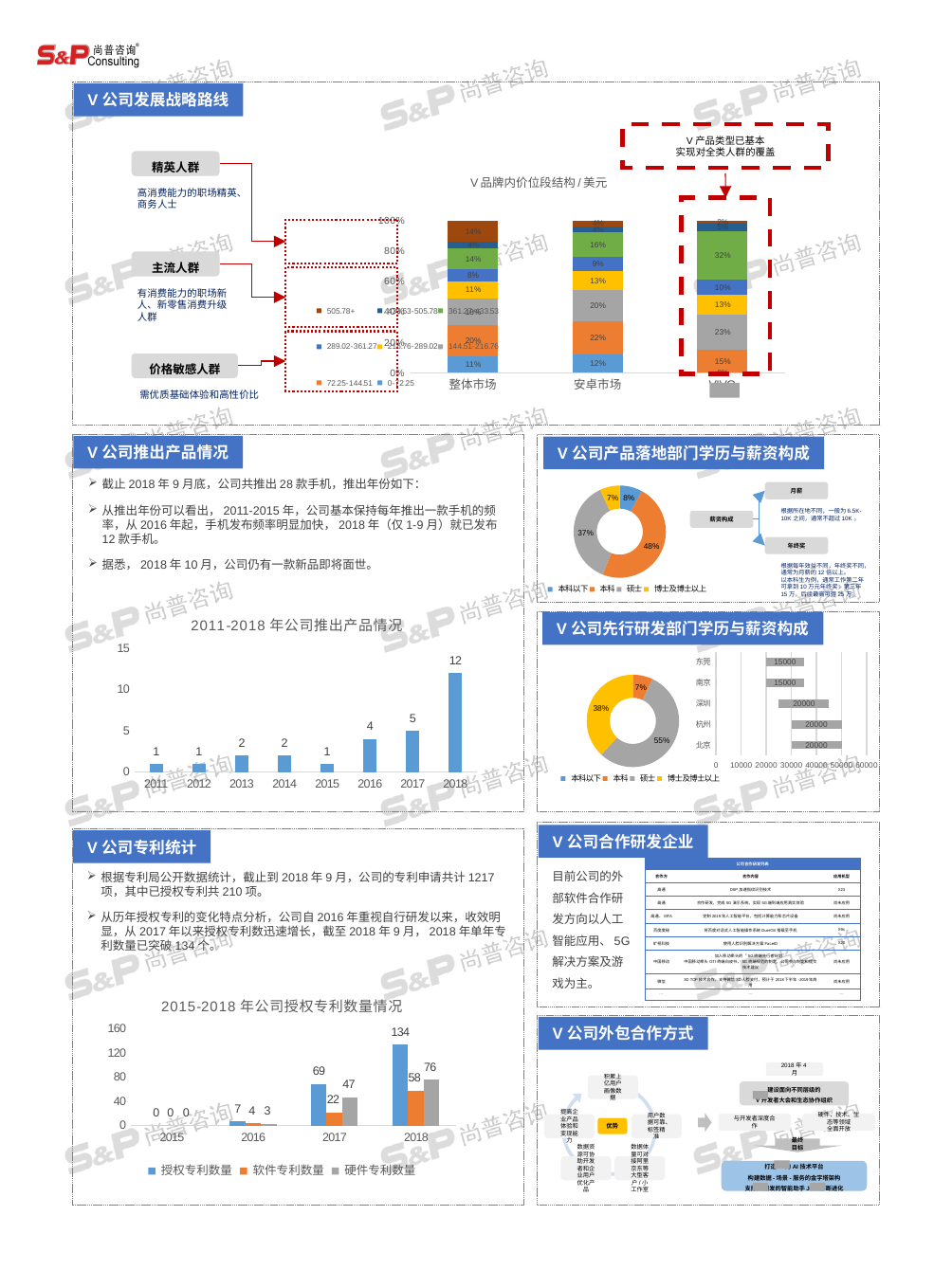

V公司发展战略路线
V产品类型已基本
实现对全类人群的覆盖
精英人群

### Chart: V品牌内价位段结构/美元

| Category | 0-72.25 | 72.25-144.51 | 144.51-216.76 | 216.76-289.02 | 289.02-361.27 | 361.27-433.53 | 433.53-505.78 | 505.78+ |
|---|---|---|---|---|---|---|---|---|
| 整体市场 | 0.11 | 0.2 | 0.18 | 0.11 | 0.08 | 0.14 | 0.04 | 0.14 |
| 安卓市场 | 0.12 | 0.22 | 0.2 | 0.13 | 0.09 | 0.16 | 0.04 | 0.04 |
| VIVO | 0.0 | 0.15 | 0.23 | 0.13 | 0.1 | 0.32 | 0.05 | 0.02 |
高消费能力的职场精英、商务人士

主流人群

有消费能力的职场新人、新零售消费升级人群

价格敏感人群
需优质基础体验和高性价比

V公司推出产品情况
V公司产品落地部门学历与薪资构成
截止2018年9月底，公司共推出28款手机，推出年份如下：
从推出年份可以看出，2011-2015年，公司基本保持每年推出一款手机的频率，从2016年起，手机发布频率明显加快，2018年（仅1-9月）就已发布12款手机。
据悉，2018年10月，公司仍有一款新品即将面世。

### Chart

| Category | 研发人力 |
|---|---|
| 本科以下 | 0.08 |
| 本科 | 0.48 |
| 硕士 | 0.37 |
| 博士及博士以上 | 0.07 |
月薪
根据所在地不同，一般为6.5K-10K之间，通常不超过10K。
薪资构成
年终奖
根据每年效益不同，年终奖不同，通常为月薪的12倍以上。
以本科生为例，通常工作第二年可拿到10万元年终奖，第三年15万，后续最高可得25万。

### Chart: 2011-2018年公司推出产品情况

| Category | 授权专利数量 |
|---|---|
| 2011 | 1.0 |
| 2012 | 1.0 |
| 2013 | 2.0 |
| 2014 | 2.0 |
| 2015 | 1.0 |
| 2016 | 4.0 |
| 2017 | 5.0 |
| 2018 | 12.0 |
V公司先行研发部门学历与薪资构成

### Chart

| Category | 系列 1 | 系列 2 | 系列 3 |
|---|---|---|---|
| 北京 | 0.0 | 30000.0 | 20000.0 |
| 杭州 | 0.0 | 30000.0 | 20000.0 |
| 深圳 | 0.0 | 25000.0 | 20000.0 |
| 南京 | 0.0 | 20000.0 | 15000.0 |
| 东莞 | 0.0 | 20000.0 | 15000.0 |

### Chart

| Category | 研发人力 |
|---|---|
| 本科以下 | 0.0 |
| 本科 | 0.07 |
| 硕士 | 0.55 |
| 博士及博士以上 | 0.38 |
V公司合作研发企业

V公司专利统计
目前公司的外部软件合作研发方向以人工智能应用、5G解决方案及游戏为主。
| 公司合作研发列表 |  |  |
| --- | --- | --- |
| 合作方 | 合作内容 | 应用机型 |
| 高通 | DSP加速指纹识别技术 | X23 |
| 高通 | 合作研发，完成5G演示系统，实现5G端到端应用真实体验 | 尚未应用 |
| 高通、MTA | 定制2019年人工智能平台，包括计算能力和芯片设备 | 尚未应用 |
| 百度度秘 | 将百度对话式人工智能操作系统DuerOS搭载至手机 | X9s |
| 旷视科技 | 使用人脸识别解决方案FaceID | X20 |
| 中国移动 | 加入移动牵头的“5G终端先行者计划” 中国移动牵头GTI终端白皮书、5G终端规范的制定，公司参与制定和提交技术建议 | 尚未应用 |
| 微信 | 3D TOF技术合作，支持微信3D人脸支付，预计于2018下半年-2019年商用 | 尚未应用 |
| ··· | ··· | ··· |
根据专利局公开数据统计，截止到2018年9月，公司的专利申请共计1217项，其中已授权专利共210项。
从历年授权专利的变化特点分析，公司自2016年重视自行研发以来，收效明显，从2017年以来授权专利数迅速增长，截至2018年9月，2018年单年专利数量已突破134个。

### Chart: 2015-2018年公司授权专利数量情况

| Category | 授权专利数量 | 软件专利数量 | 硬件专利数量 |
|---|---|---|---|
| 2015 | 0.0 | 0.0 | 0.0 |
| 2016 | 7.0 | 4.0 | 3.0 |
| 2017 | 69.0 | 22.0 | 47.0 |
| 2018 | 134.0 | 58.0 | 76.0 |
V公司外包合作方式
2018年4月
积累上亿用户
画像数据

建设面向不同层级的
V开发者大会和生态协作组织
最终目标

与开发者深度合作
硬件、技术、生态等领域
全面开放
提高企业产品
体验和变现能力
用户数据可靠、标签精准
优势
数据资源可协助开发者和企业用户优化产品
数据体量可对接阿里京东等大型客户/小工作室
打造V 的AI技术平台
构建数据-场景-服务的金字塔架构
支撑V研发的智能助手Jovi不断进化